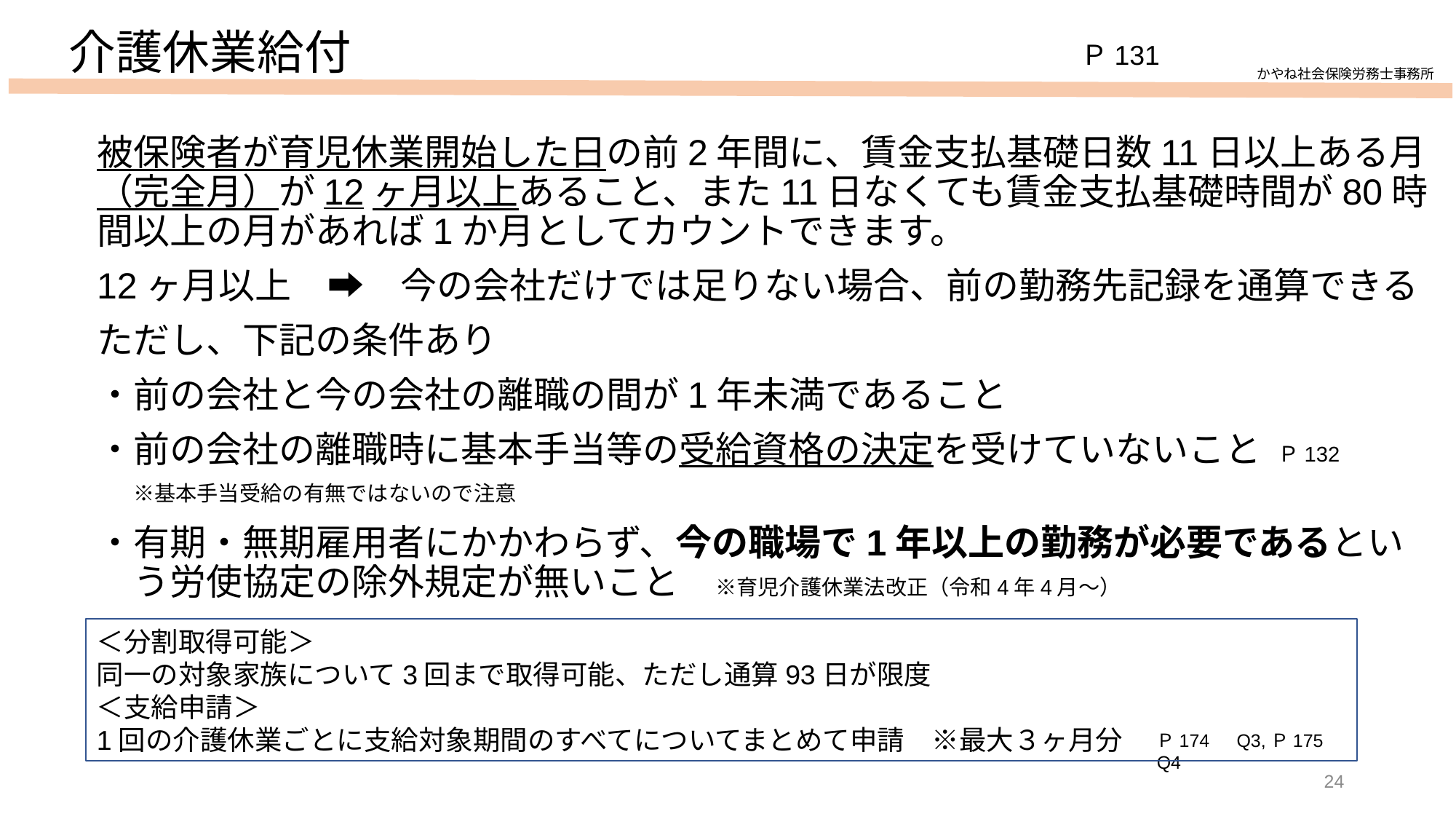

# 介護休業給付
Ｐ131
かやね社会保険労務士事務所
被保険者が育児休業開始した日の前2年間に、賃金支払基礎日数11日以上ある月（完全月）が12ヶ月以上あること、また11日なくても賃金支払基礎時間が80時間以上の月があれば1か月としてカウントできます。
12ヶ月以上　➡　今の会社だけでは足りない場合、前の勤務先記録を通算できる
ただし、下記の条件あり
・前の会社と今の会社の離職の間が1年未満であること
・前の会社の離職時に基本手当等の受給資格の決定を受けていないこと
　※基本手当受給の有無ではないので注意
・有期・無期雇用者にかかわらず、今の職場で1年以上の勤務が必要であるとい
　う労使協定の除外規定が無いこと　※育児介護休業法改正（令和4年4月～）
Ｐ132
＜分割取得可能＞
同一の対象家族について3回まで取得可能、ただし通算93日が限度
＜支給申請＞
1回の介護休業ごとに支給対象期間のすべてについてまとめて申請　※最大３ヶ月分
Ｐ174　Q3,Ｐ175　Q4
24